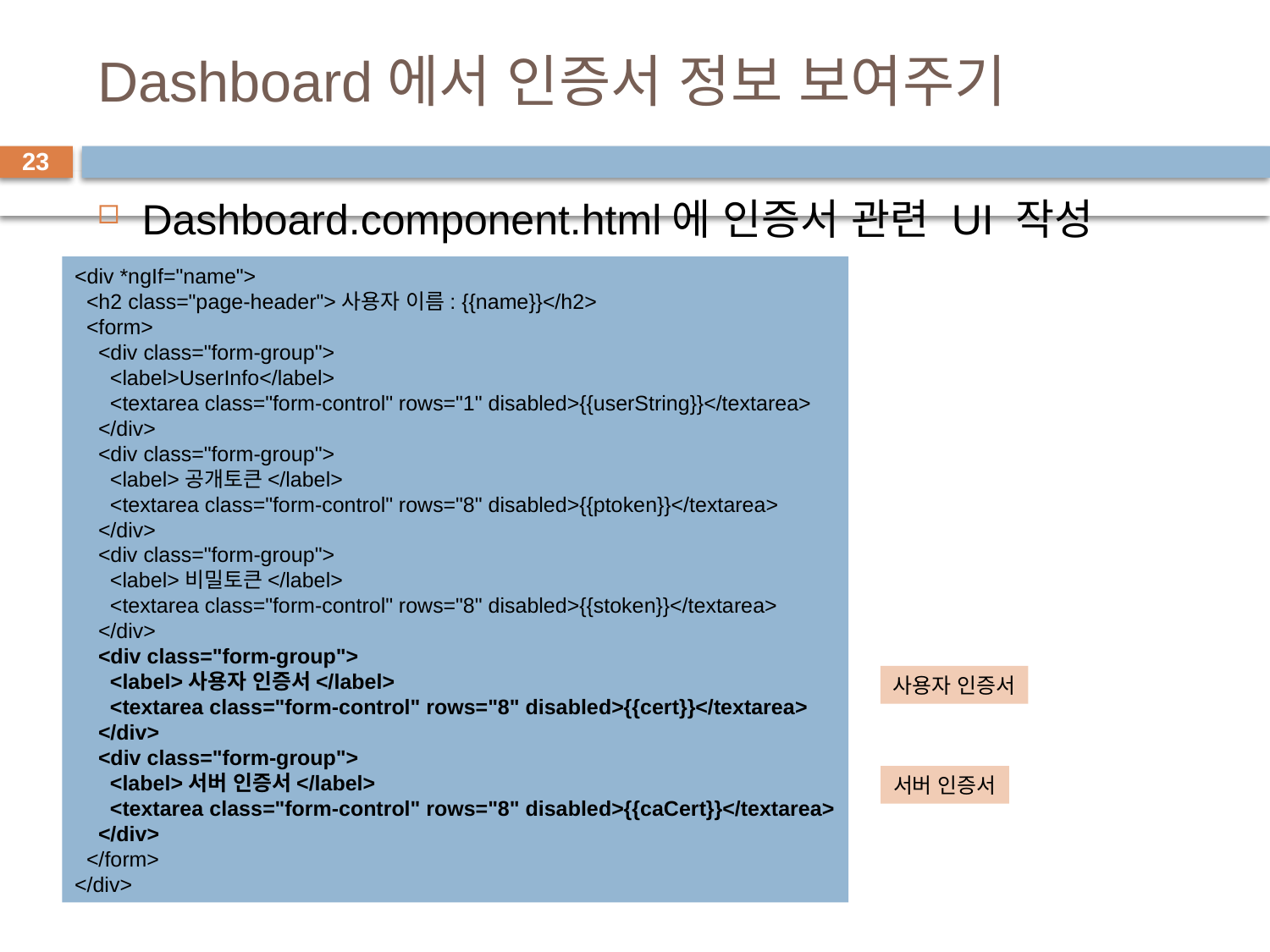

# Dashboard에서 인증서 정보 보여주기
23
Dashboard.component.html에 인증서 관련 UI 작성
<div *ngIf="name">
  <h2 class="page-header">사용자 이름: {{name}}</h2>
  <form>
    <div class="form-group">
      <label>UserInfo</label>
      <textarea class="form-control" rows="1" disabled>{{userString}}</textarea>
    </div>
    <div class="form-group">
      <label>공개토큰</label>
      <textarea class="form-control" rows="8" disabled>{{ptoken}}</textarea>
    </div>
    <div class="form-group">
      <label>비밀토큰</label>
      <textarea class="form-control" rows="8" disabled>{{stoken}}</textarea>
    </div>
    <div class="form-group">
      <label>사용자 인증서</label>
      <textarea class="form-control" rows="8" disabled>{{cert}}</textarea>
    </div>
    <div class="form-group">
      <label>서버 인증서</label>
      <textarea class="form-control" rows="8" disabled>{{caCert}}</textarea>
    </div>
  </form>
</div>
사용자 인증서
서버 인증서